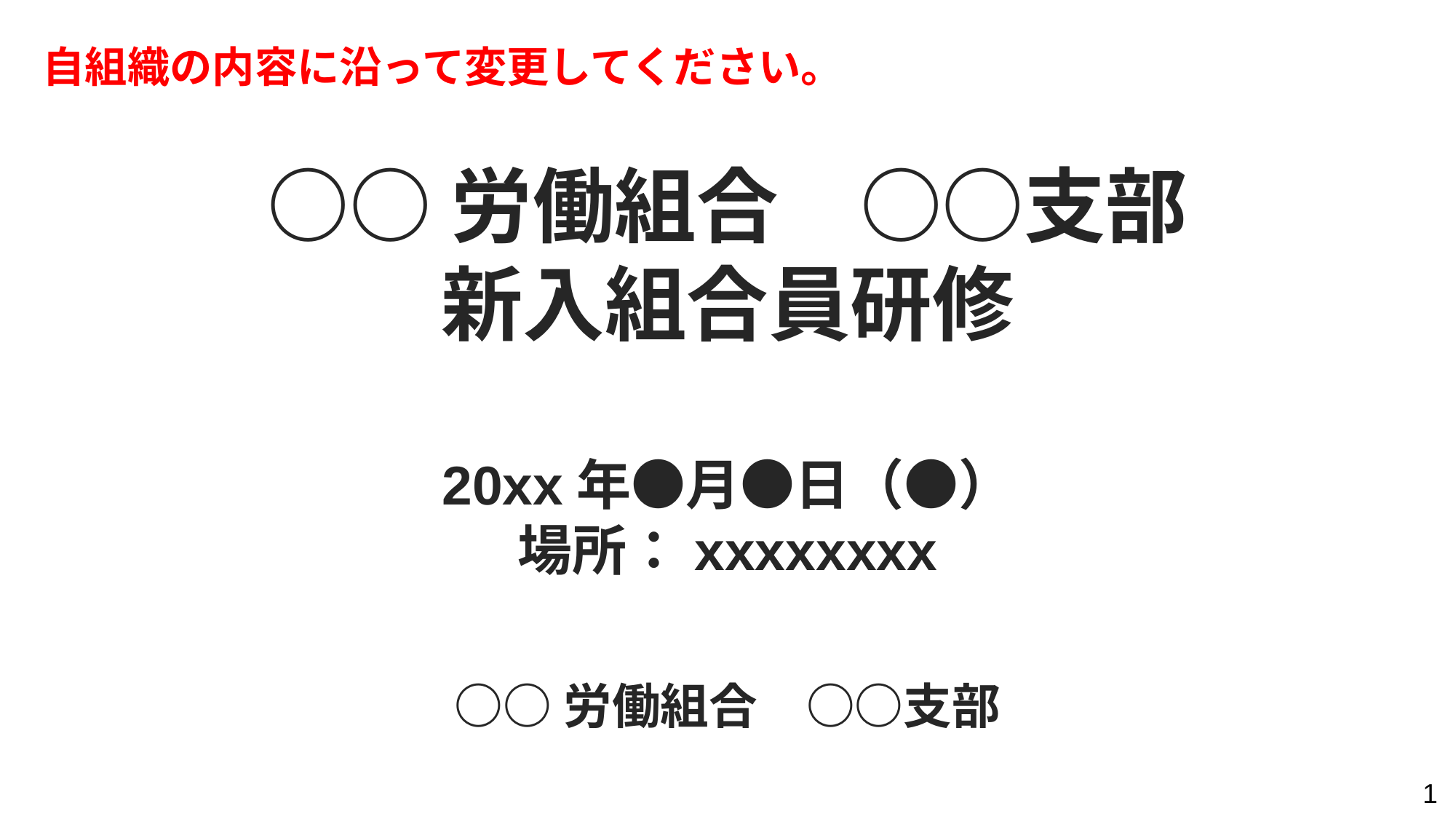

自組織の内容に沿って変更してください。
○○労働組合　○○支部
新入組合員研修
20xx年●月●日（●）
場所：xxxxxxxx
○○労働組合　○○支部
1